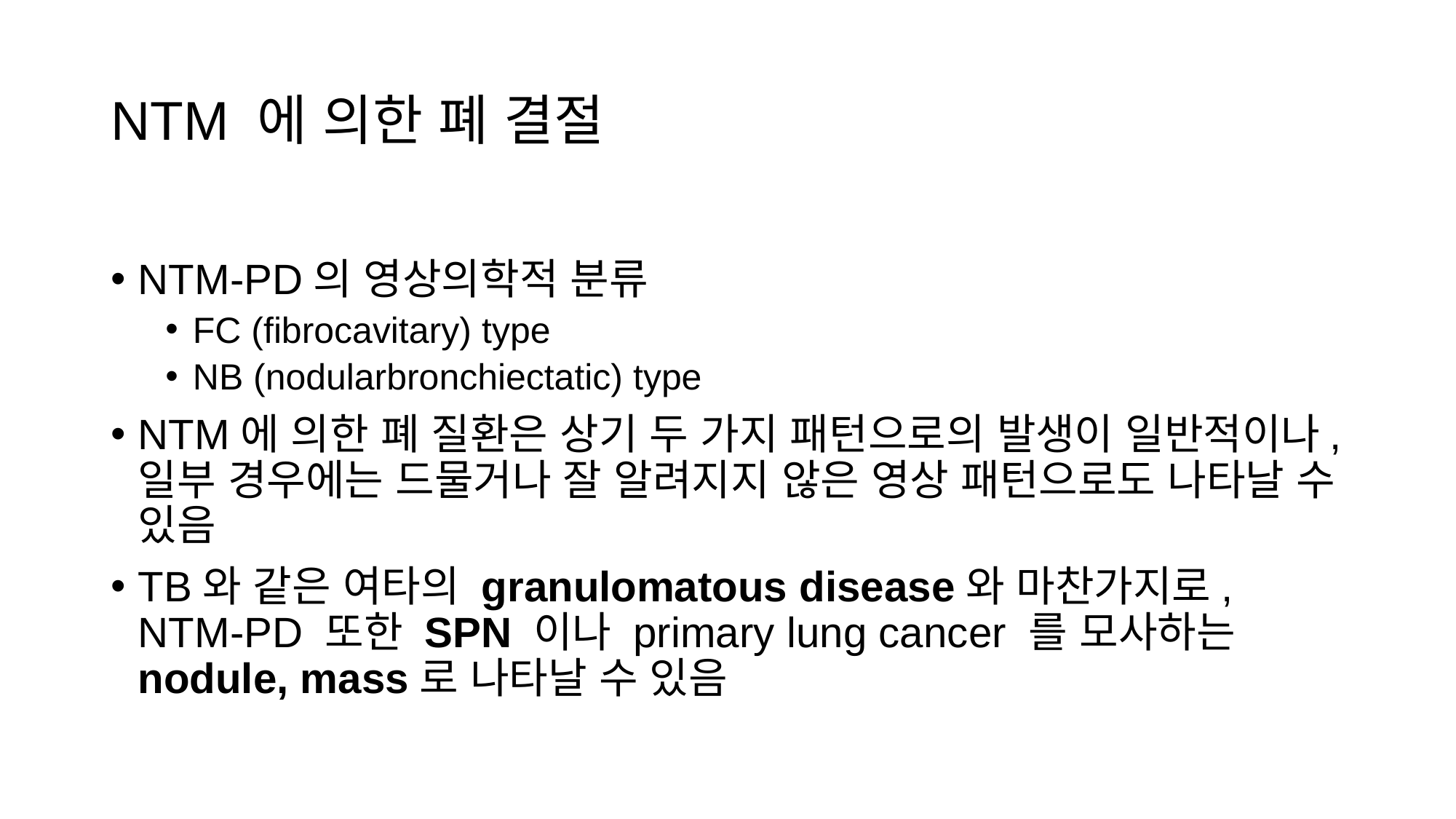

# NTM 에 의한 폐 결절

NTM-PD의 영상의학적 분류
FC (fibrocavitary) type
NB (nodularbronchiectatic) type
NTM에 의한 폐 질환은 상기 두 가지 패턴으로의 발생이 일반적이나, 일부 경우에는 드물거나 잘 알려지지 않은 영상 패턴으로도 나타날 수 있음
TB와 같은 여타의 granulomatous disease와 마찬가지로, NTM-PD 또한 SPN 이나 primary lung cancer 를 모사하는 nodule, mass로 나타날 수 있음